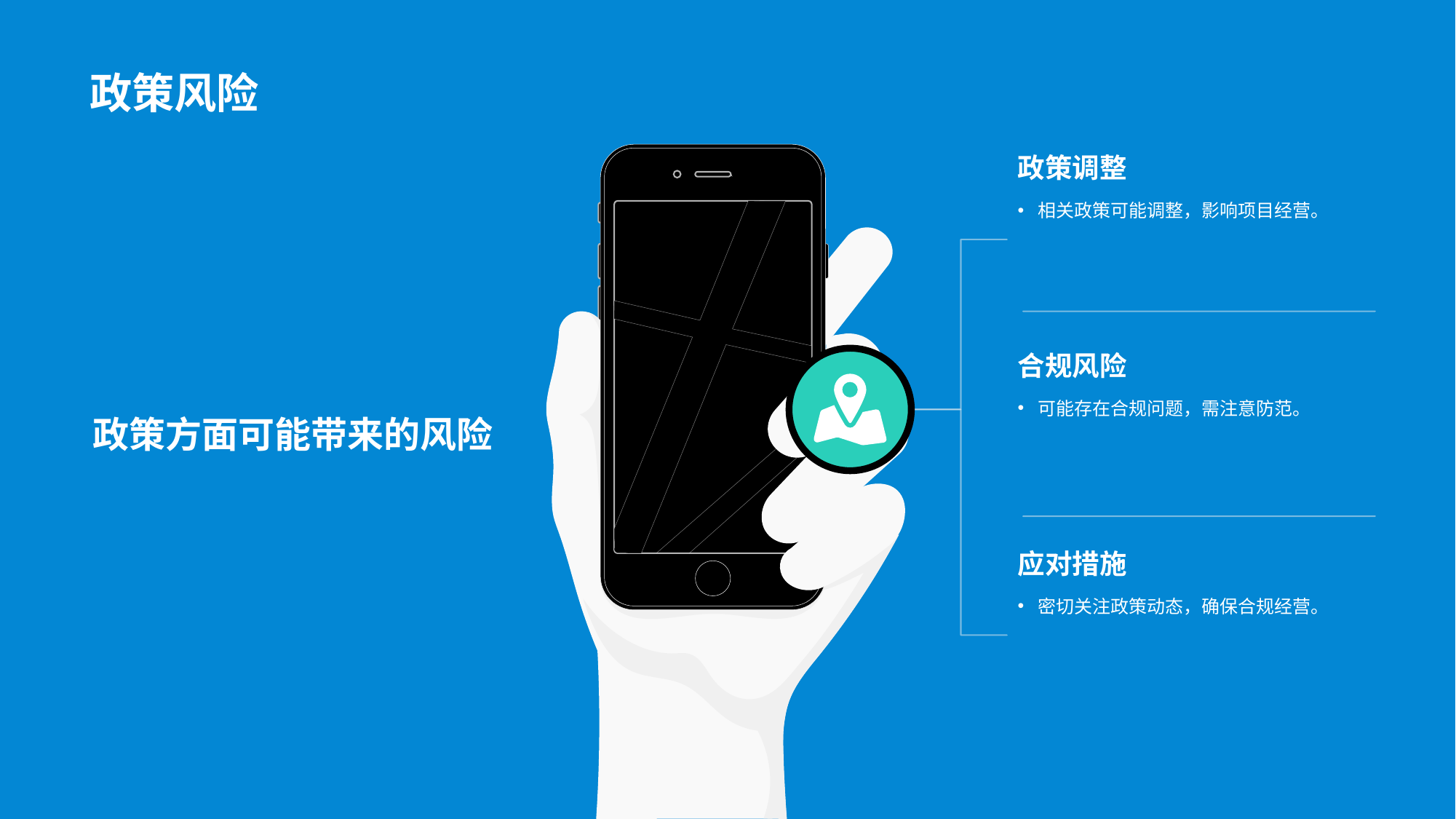

# 政策风险
政策调整
相关政策可能调整，影响项目经营。

政策方面可能带来的风险

合规风险
可能存在合规问题，需注意防范。
应对措施
密切关注政策动态，确保合规经营。